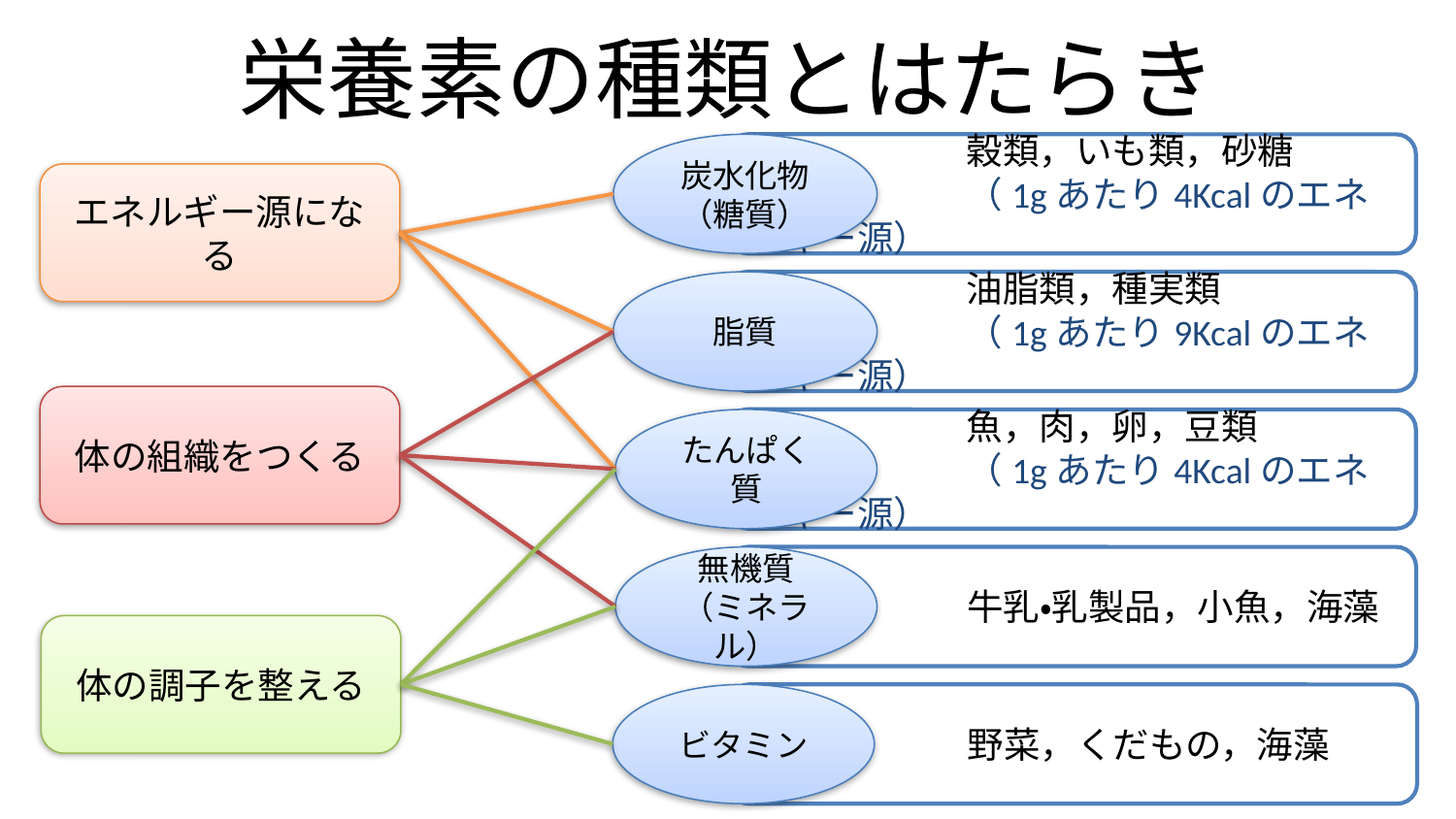

# 栄養素の種類とはたらき
炭水化物
（糖質）
　　　　　　穀類，いも類，砂糖
　　　　　　（1gあたり4Kcalのエネルギー源）
　　　　　　油脂類，種実類
　　　　　　（1gあたり9Kcalのエネルギー源）
脂質
　　　　　　魚，肉，卵，豆類
　　　　　　（1gあたり4Kcalのエネルギー源）
たんぱく質
　　　　　　牛乳・乳製品，小魚，海藻
無機質
（ミネラル）
　　　　　　野菜，くだもの，海藻
ビタミン
エネルギー源になる
体の組織をつくる
体の調子を整える